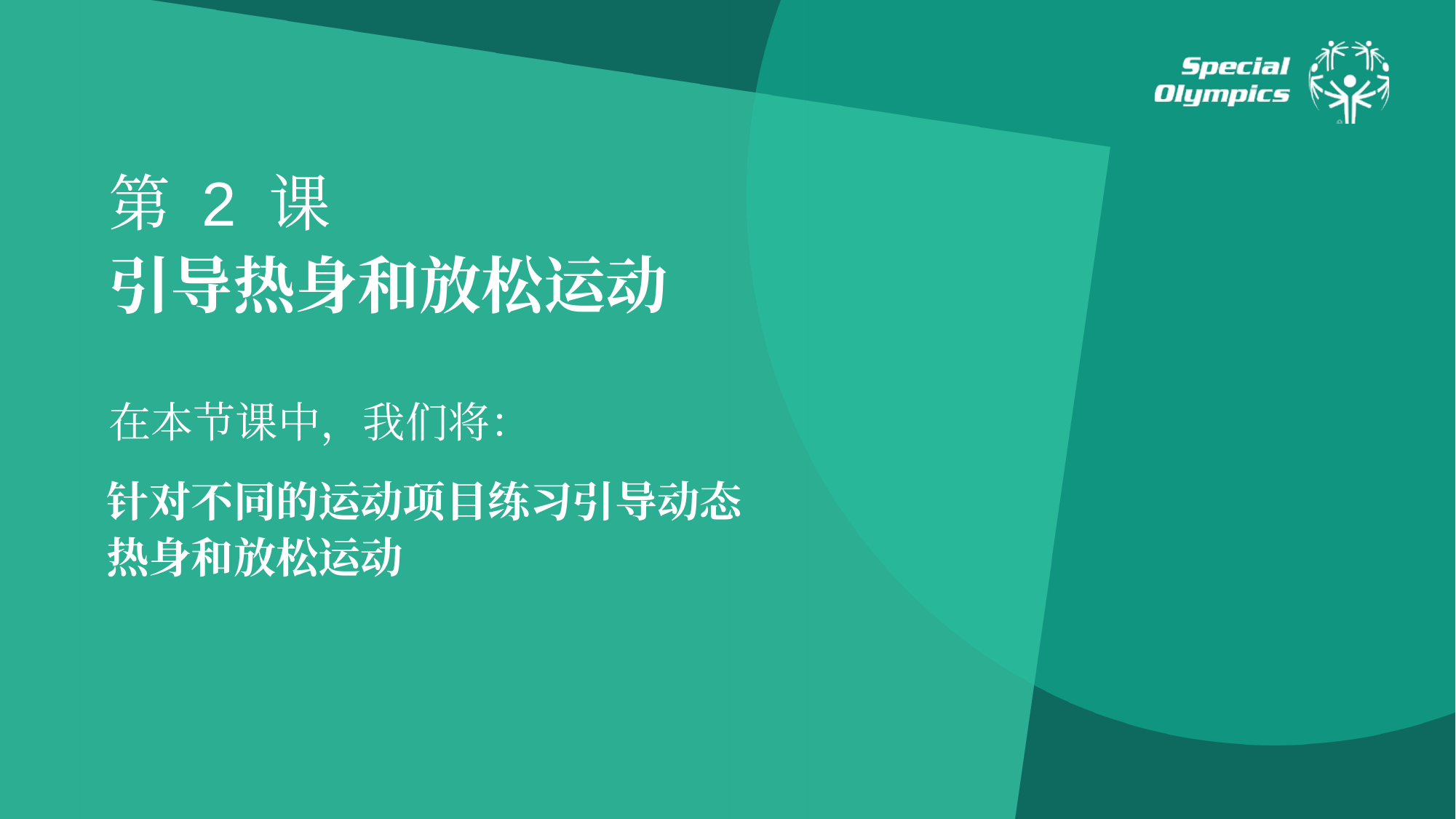

第 2 课
引导热身和放松运动

在本节课中，我们将：
针对不同的运动项目练习引导动态热身和放松运动